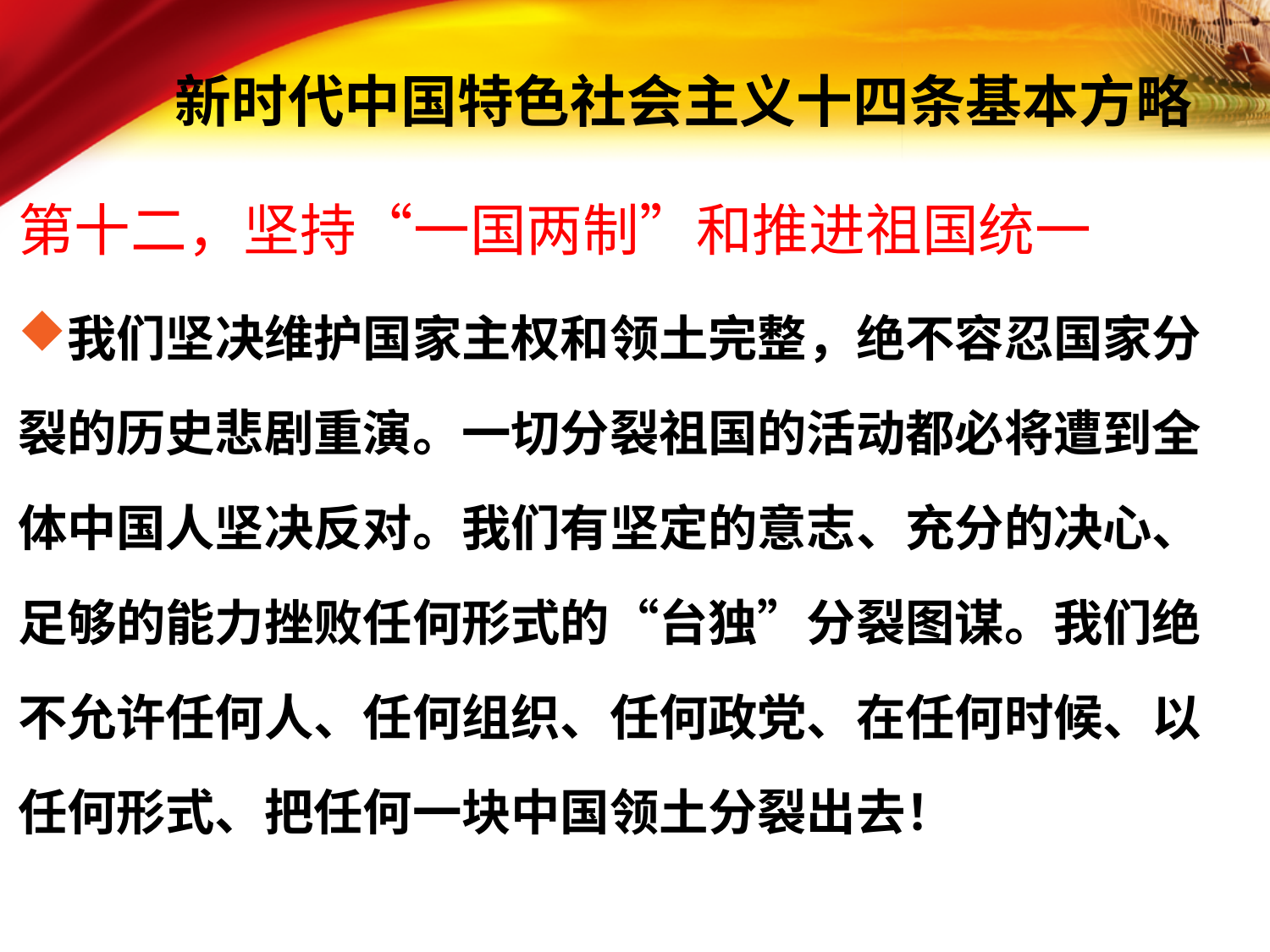

# 新时代中国特色社会主义十四条基本方略
第十二，坚持“一国两制”和推进祖国统一
我们坚决维护国家主权和领土完整，绝不容忍国家分裂的历史悲剧重演。一切分裂祖国的活动都必将遭到全体中国人坚决反对。我们有坚定的意志、充分的决心、足够的能力挫败任何形式的“台独”分裂图谋。我们绝不允许任何人、任何组织、任何政党、在任何时候、以任何形式、把任何一块中国领土分裂出去！